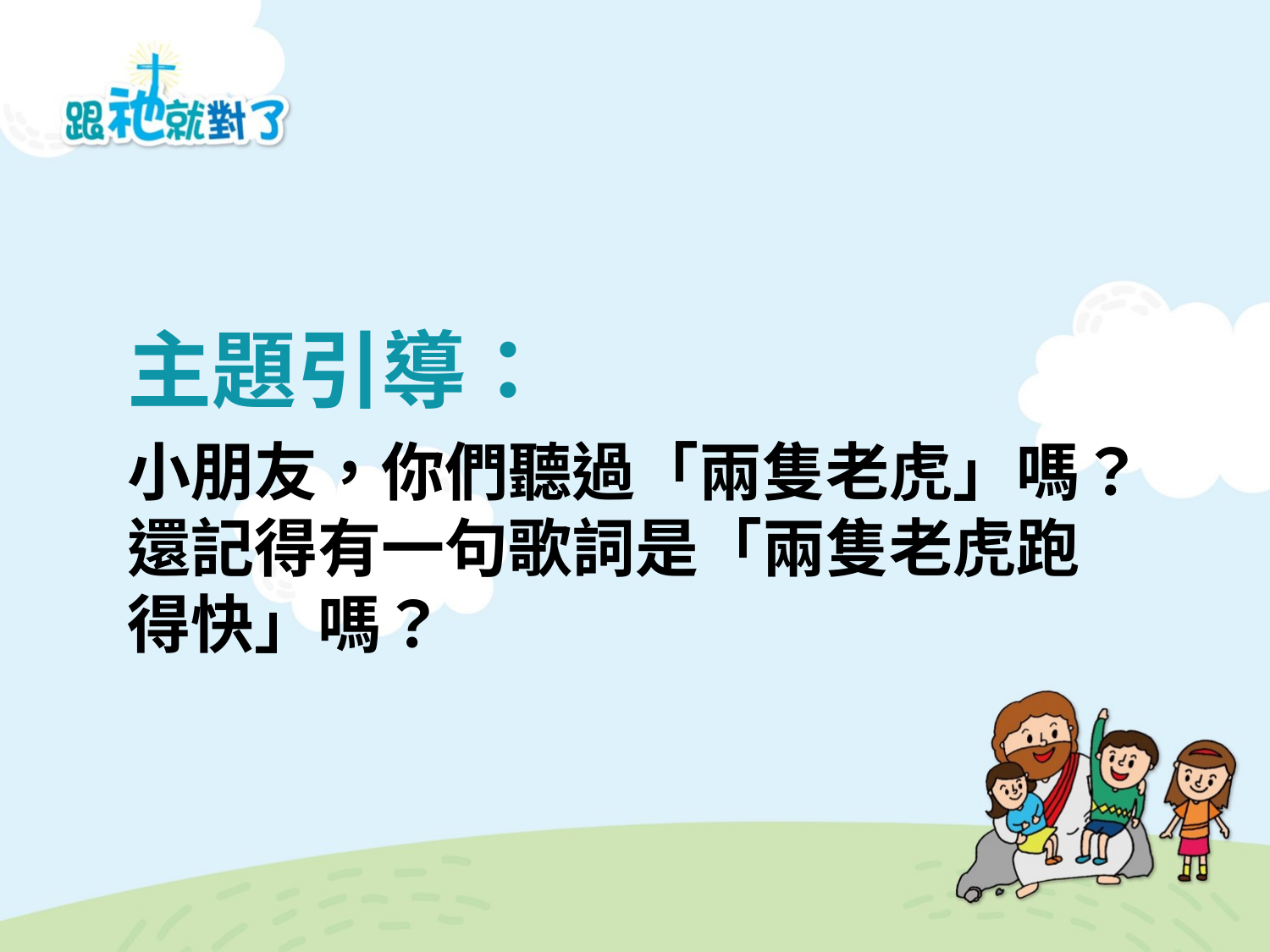

主題引導：
小朋友，你們聽過「兩隻老虎」嗎？
還記得有一句歌詞是「兩隻老虎跑得快」嗎？